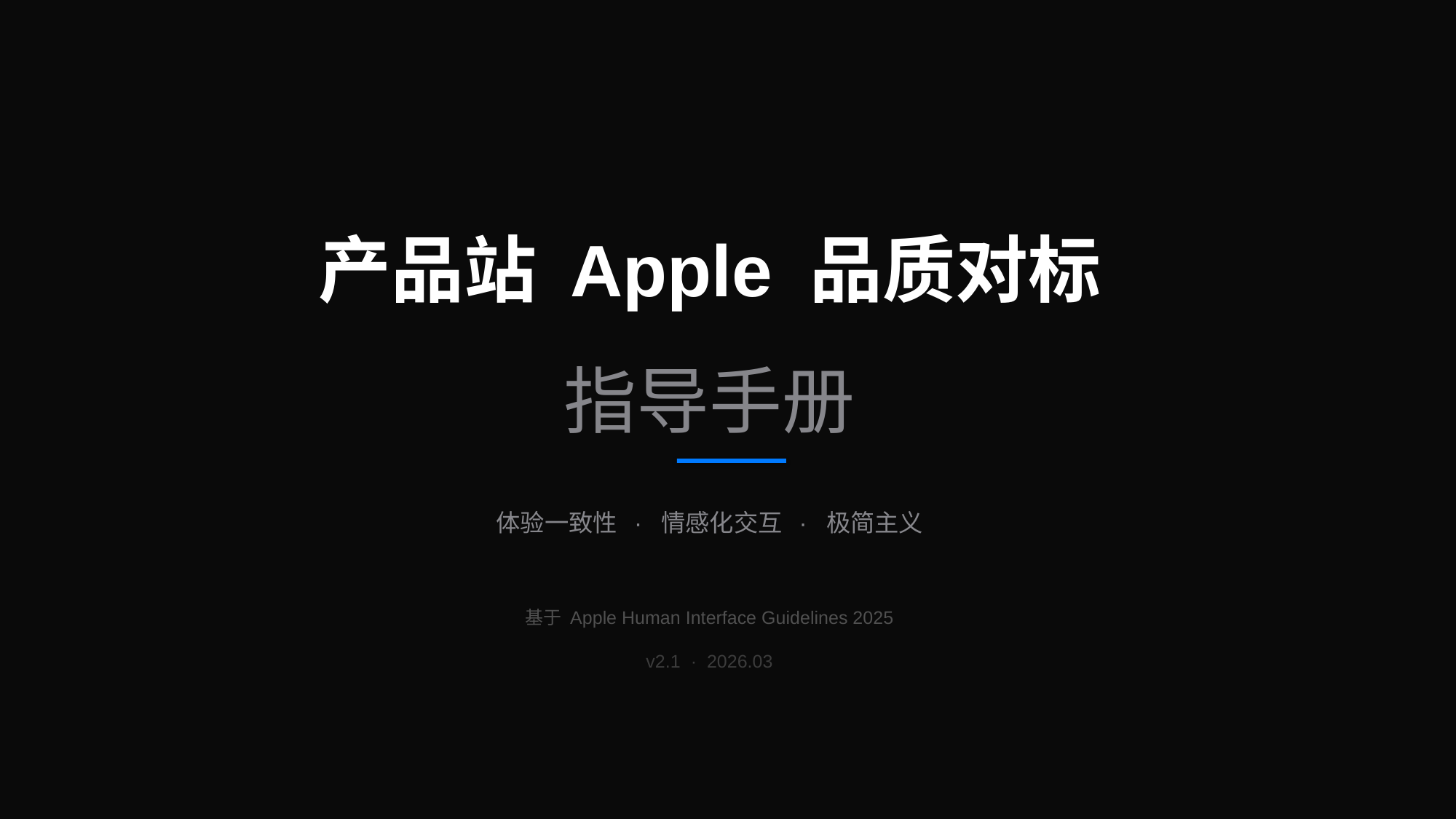

产品站 Apple 品质对标
指导手册

体验一致性  ·  情感化交互  ·  极简主义
基于 Apple Human Interface Guidelines 2025
v2.1  ·  2026.03